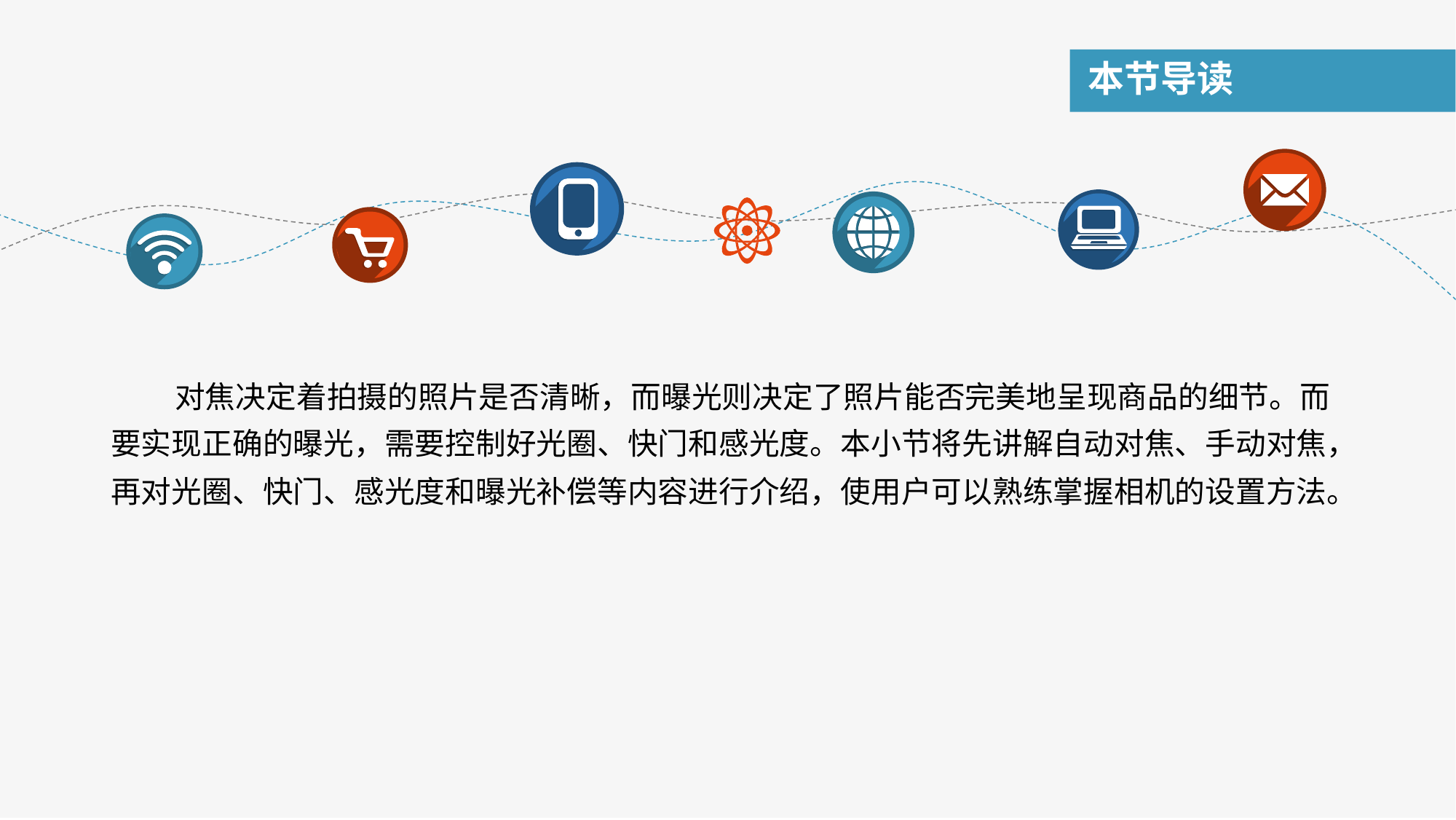

本节导读

对焦决定着拍摄的照片是否清晰，而曝光则决定了照片能否完美地呈现商品的细节。而要实现正确的曝光，需要控制好光圈、快门和感光度。本小节将先讲解自动对焦、手动对焦，再对光圈、快门、感光度和曝光补偿等内容进行介绍，使用户可以熟练掌握相机的设置方法。